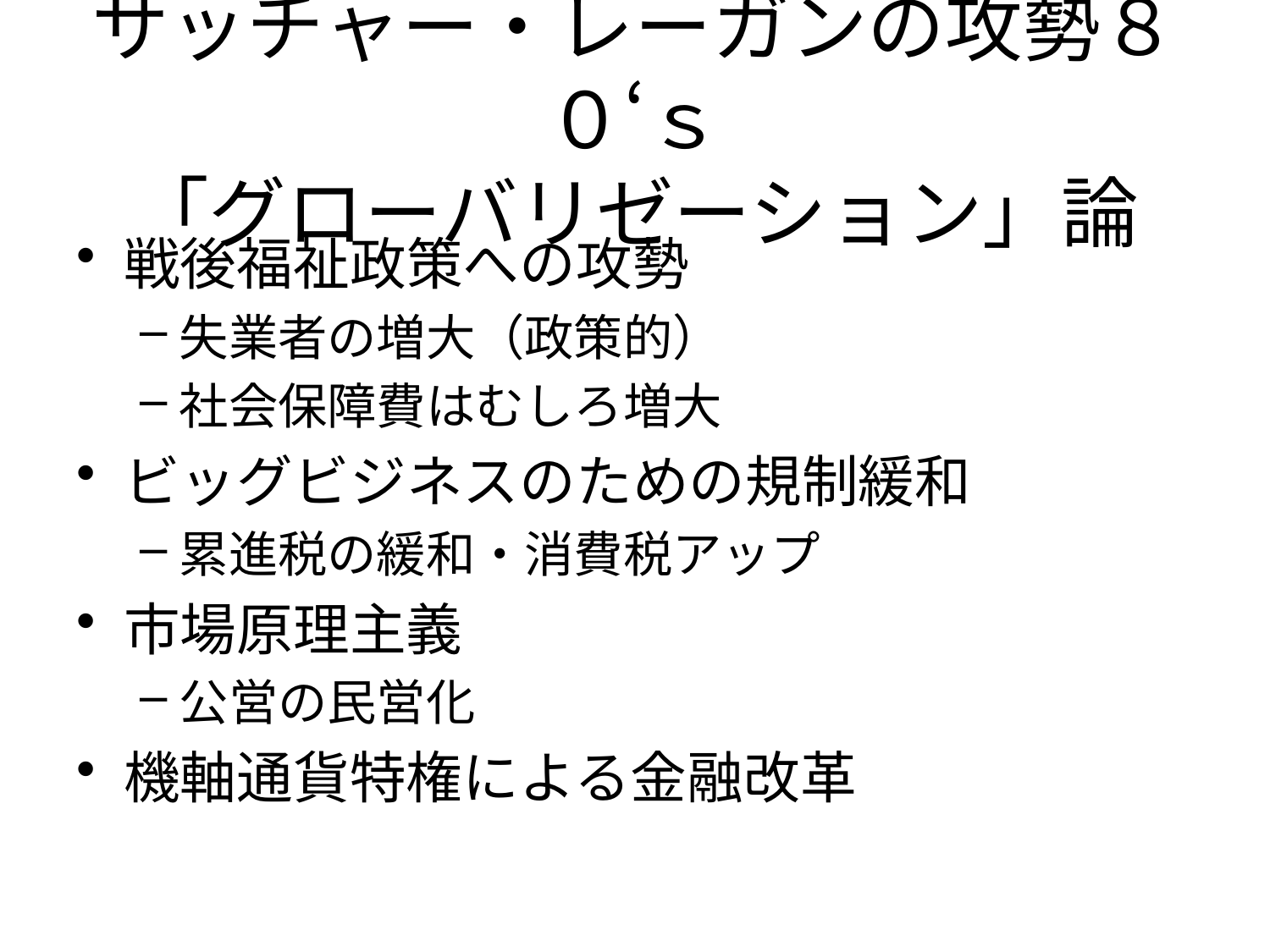

# サッチャー・レーガンの攻勢８０‘ｓ 「グローバリゼーション」論
戦後福祉政策への攻勢
失業者の増大（政策的）
社会保障費はむしろ増大
ビッグビジネスのための規制緩和
累進税の緩和・消費税アップ
市場原理主義
公営の民営化
機軸通貨特権による金融改革